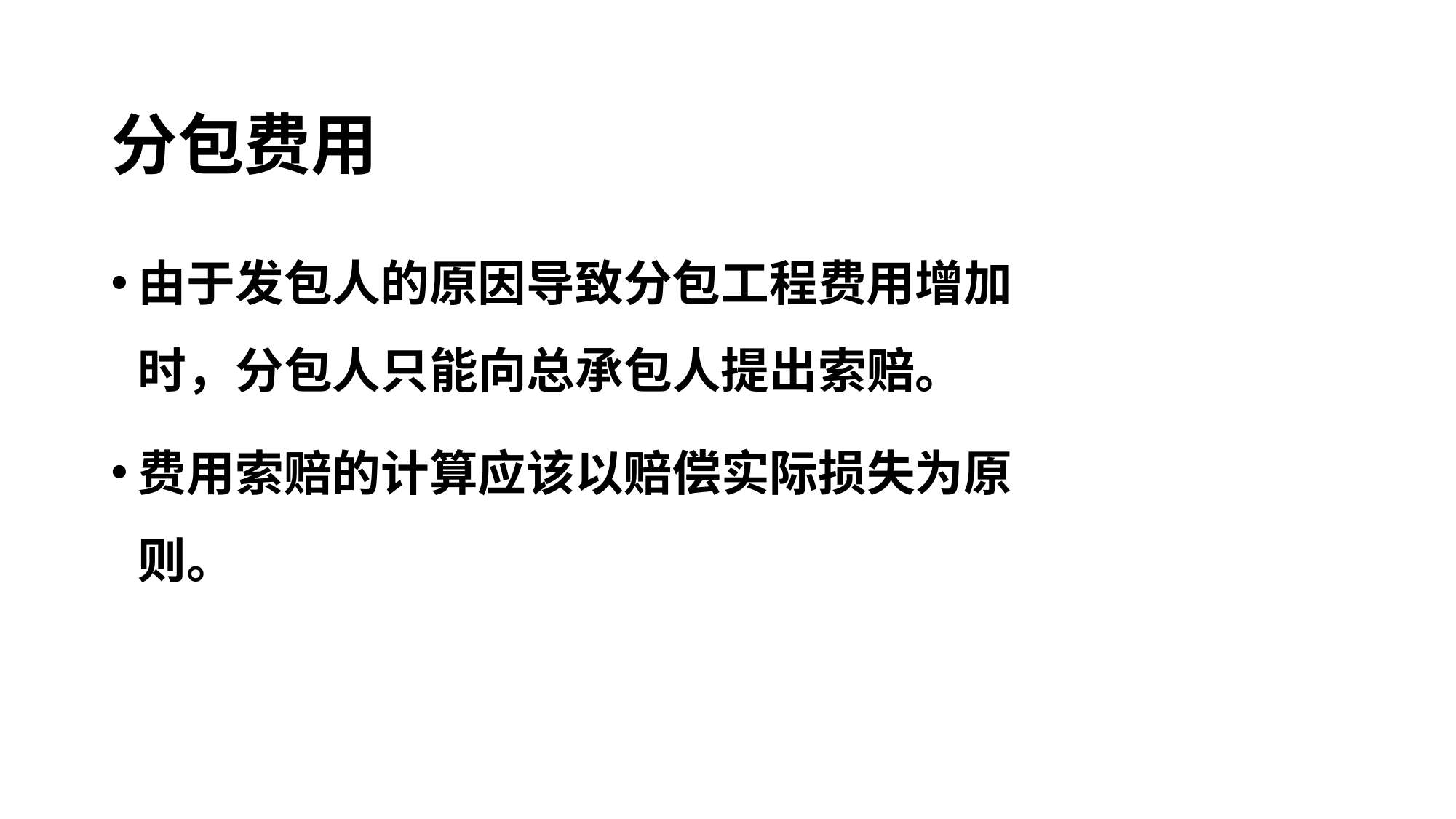

# 分包费用
由于发包人的原因导致分包工程费用增加时，分包人只能向总承包人提出索赔。
费用索赔的计算应该以赔偿实际损失为原则。